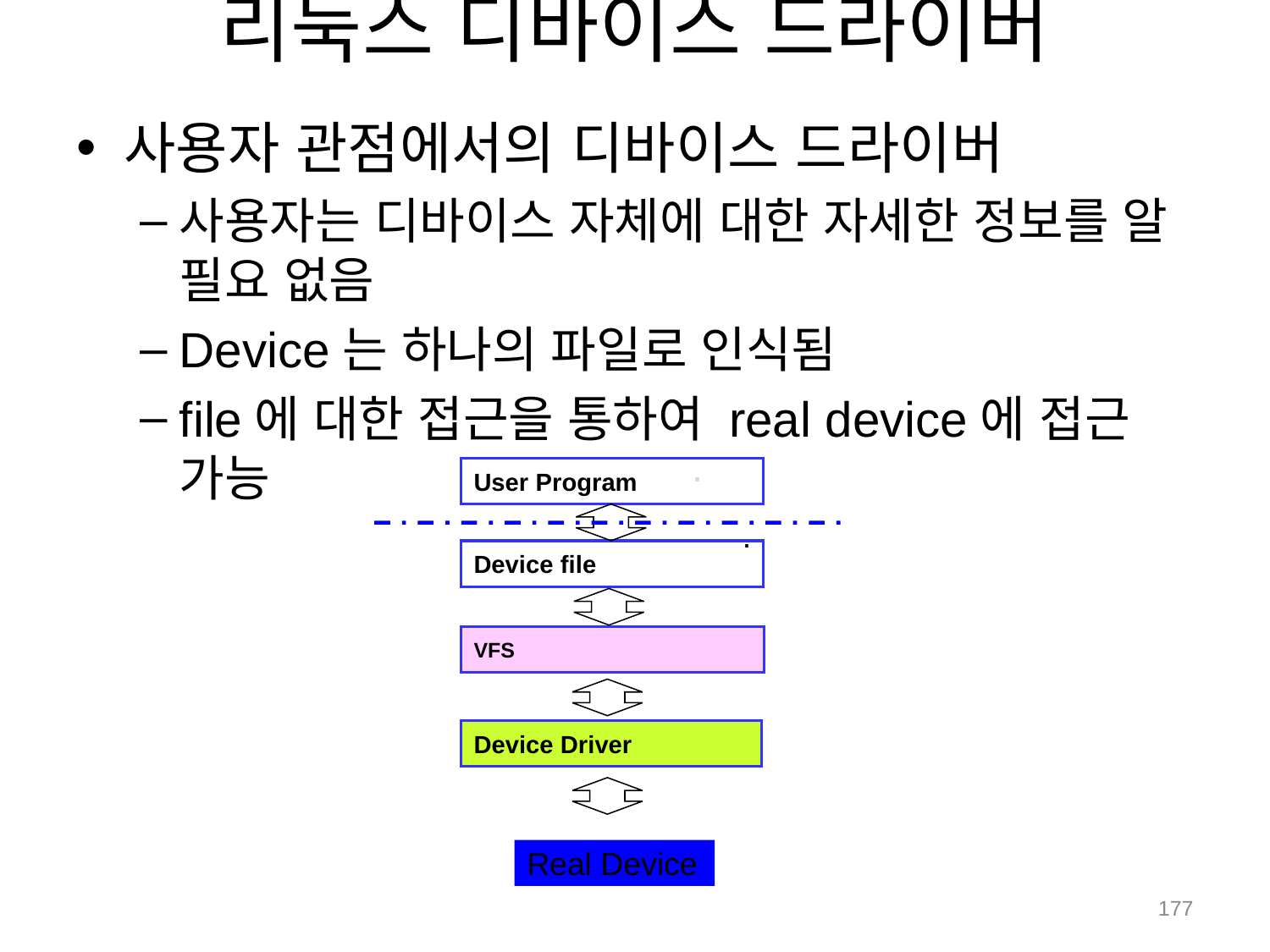

# 리눅스 디바이스 드라이버
사용자 관점에서의 디바이스 드라이버
사용자는 디바이스 자체에 대한 자세한 정보를 알 필요 없음
Device는 하나의 파일로 인식됨
file에 대한 접근을 통하여 real device에 접근 가능
User Program

.

Device file

VFS

Device Driver

Real Device
177